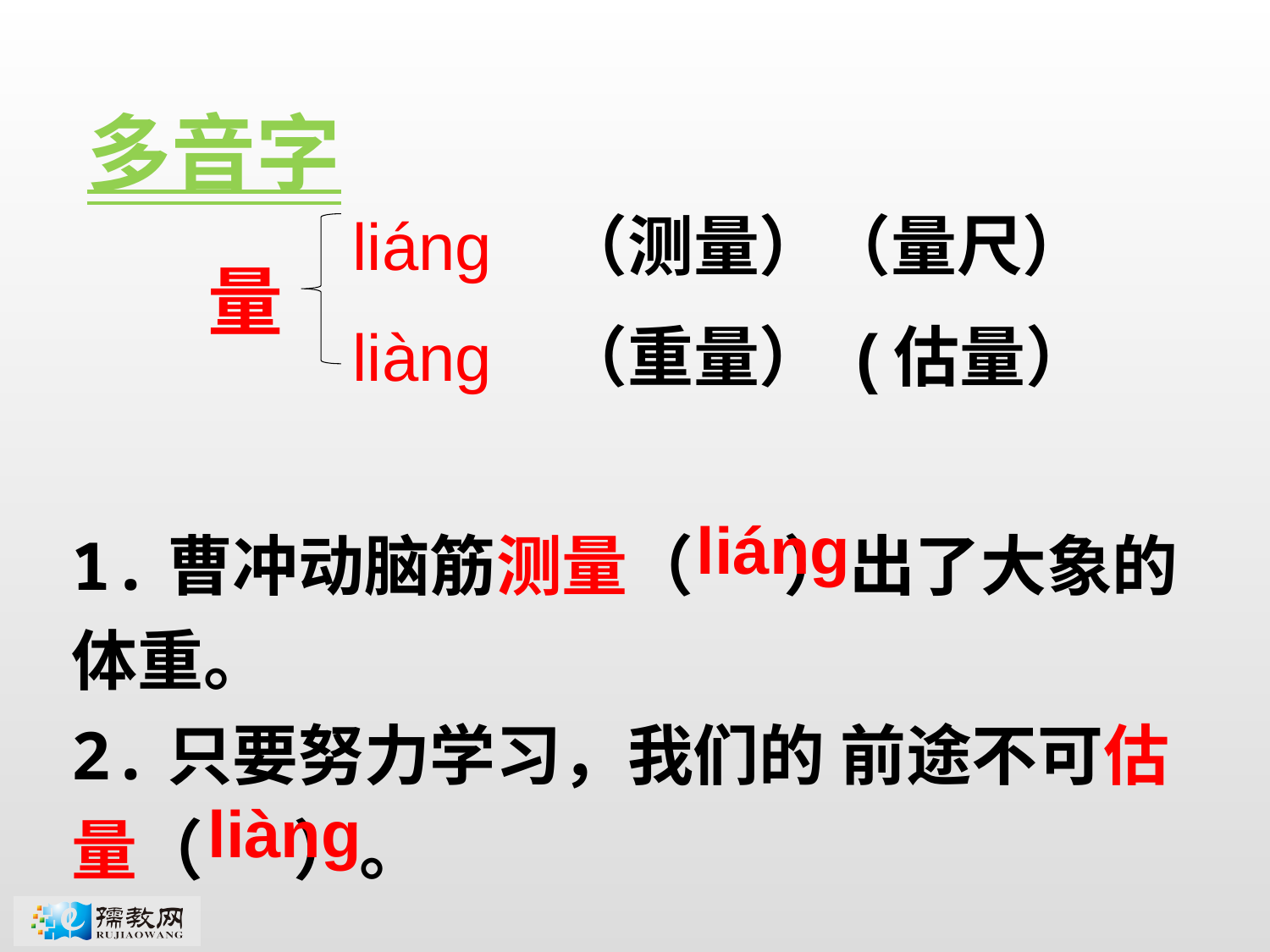

多音字
   liánɡ   （测量）（量尺）
   liànɡ   （重量） (估量）

量
liánɡ
1.曹冲动脑筋测量（      ）出了大象的体重。
2.只要努力学习，我们的 前途不可估量（      ）。
liànɡ